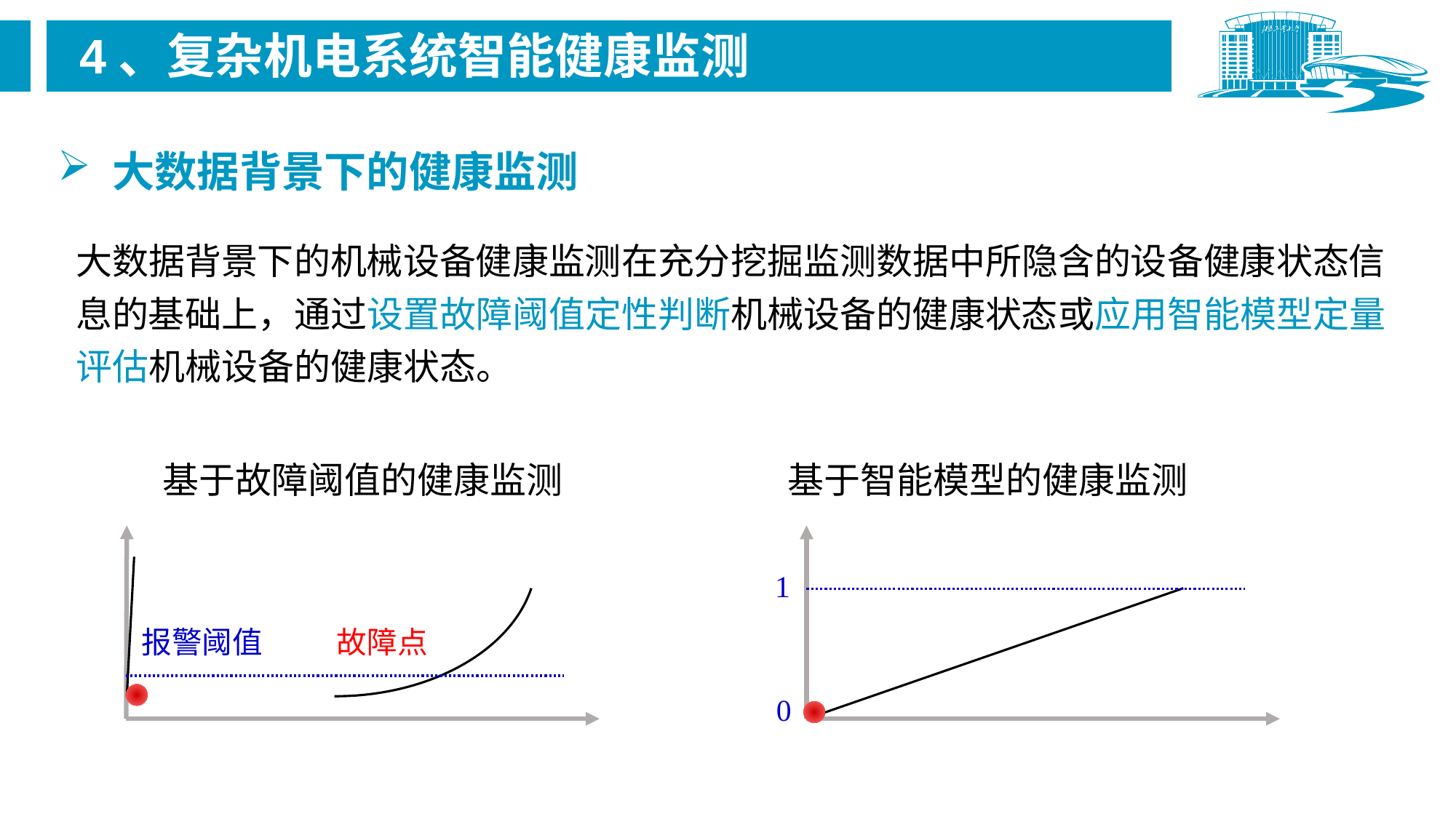

4、复杂机电系统智能健康监测
大数据背景下的健康监测
大数据背景下的机械设备健康监测在充分挖掘监测数据中所隐含的设备健康状态信息的基础上，通过设置故障阈值定性判断机械设备的健康状态或应用智能模型定量评估机械设备的健康状态。

基于智能模型的健康监测
基于故障阈值的健康监测
1
故障点
报警阈值

0